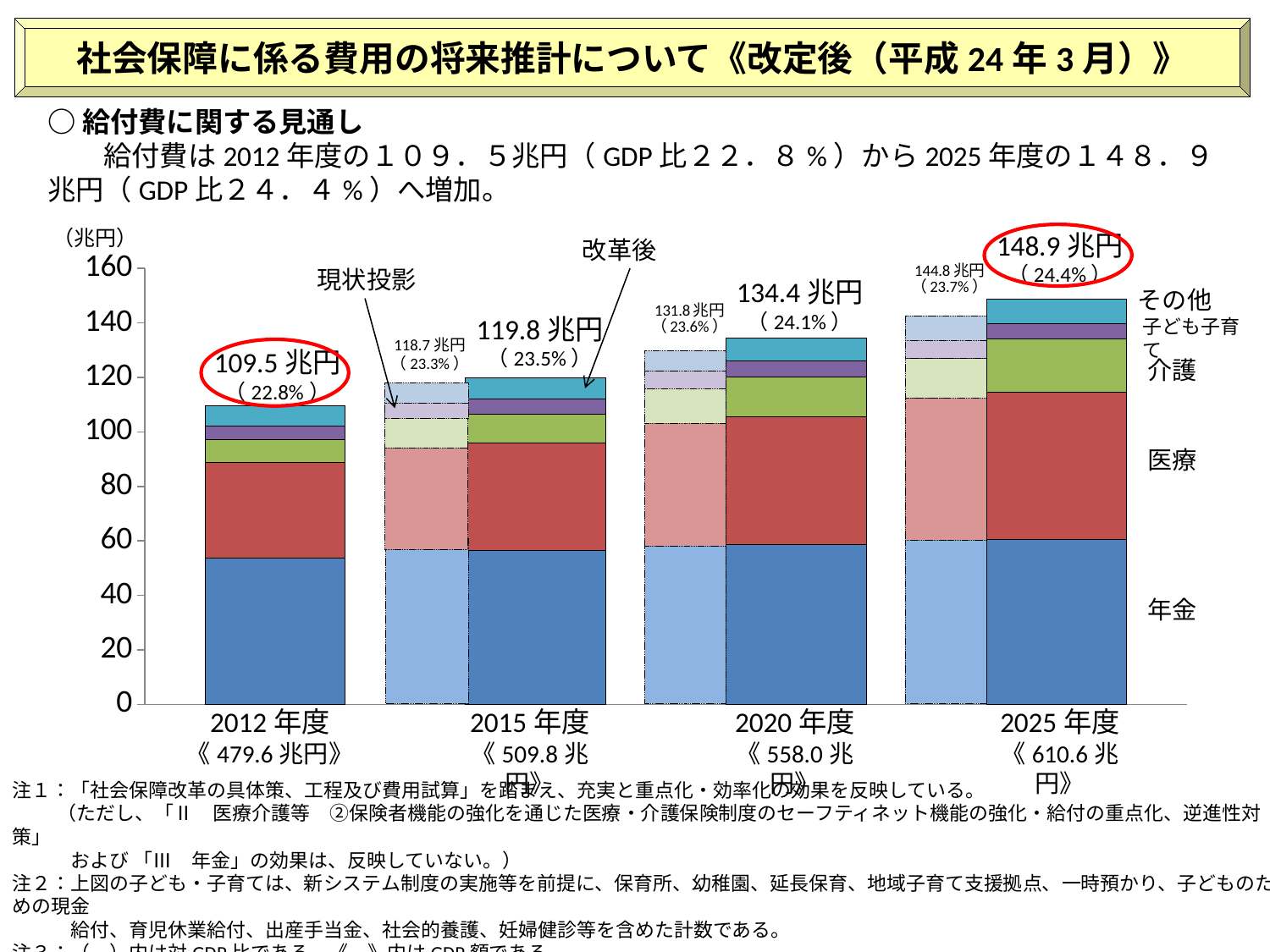

社会保障に係る費用の将来推計について《改定後（平成24年3月）》
○給付費に関する見通し
　　給付費は2012年度の１０９．５兆円（GDP比２２．８%）から2025年度の１４８．９兆円（GDP比２４．４%）へ増加。

### Chart

| Category | 年金 | 医療 | 介護 | 少子化 | その他 |
|---|---|---|---|---|---|
| 分類 1 | 53.825842807840836 | 35.059667739709994 | 8.436020621000008 | 4.7832 | 7.415716317871866 |
| 分類 2 | 56.45733098787181 | 39.518973550876346 | 10.549276352662266 | 5.47569000000002 | 7.7995234219021965 |
| 分類 3 | 58.512637041430104 | 46.917963853310546 | 14.85566844541512 | 5.7538860000000005 | 8.38044579413515 |
| 分類 4 | 60.39962654282275 | 54.040203621534545 | 19.757551038387206 | 5.633849 | 9.032374122264418 |
（兆円）
148.9兆円
（24.4%）

改革後
現状投影
134.4兆円
（24.1%）
その他
119.8兆円
（23.5%）
子ども子育て
118.7兆円
（23.3%）
109.5兆円
（22.8%）

介護
医療
年金
2012年度
《479.6兆円》
2015年度
《509.8兆円》
2020年度
《558.0兆円》
2025年度
《610.6兆円》
注１：「社会保障改革の具体策、工程及び費用試算」を踏まえ、充実と重点化・効率化の効果を反映している。
         （ただし、「Ⅱ　医療介護等　②保険者機能の強化を通じた医療・介護保険制度のセーフティネット機能の強化・給付の重点化、逆進性対策」
　　　および 「Ⅲ　年金」の効果は、反映していない。）
注２：上図の子ども・子育ては、新システム制度の実施等を前提に、保育所、幼稚園、延長保育、地域子育て支援拠点、一時預かり、子どものための現金
　　　給付、育児休業給付、出産手当金、社会的養護、妊婦健診等を含めた計数である。
注３：（　）内は対GDP比である。《　》内はGDP額である。